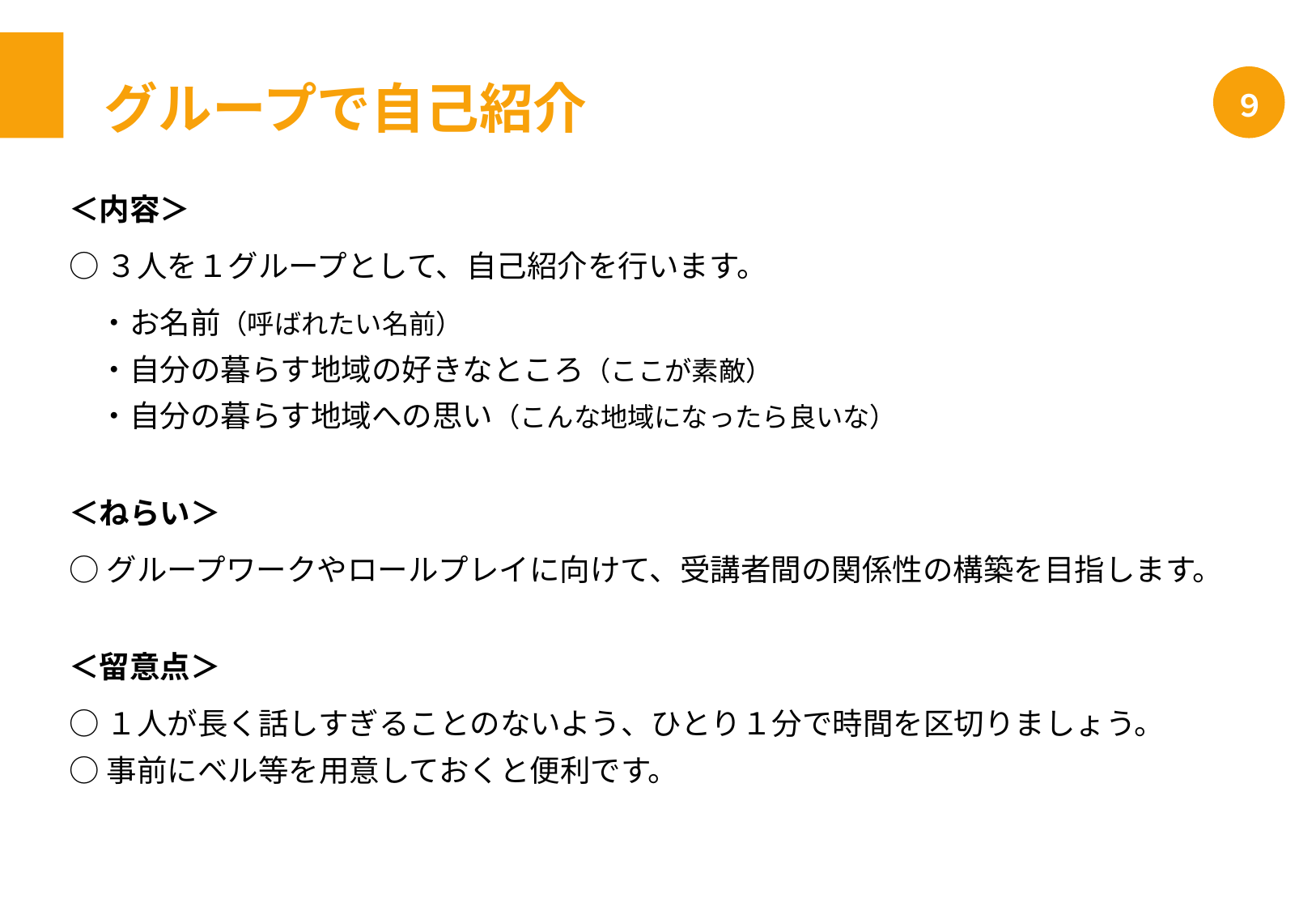

グループで自己紹介
９
＜内容＞
○３人を１グループとして、自己紹介を行います。
　・お名前（呼ばれたい名前）
　・自分の暮らす地域の好きなところ（ここが素敵）
　・自分の暮らす地域への思い（こんな地域になったら良いな）
＜ねらい＞
○グループワークやロールプレイに向けて、受講者間の関係性の構築を目指します。
＜留意点＞
○１人が長く話しすぎることのないよう、ひとり１分で時間を区切りましょう。
○事前にベル等を用意しておくと便利です。